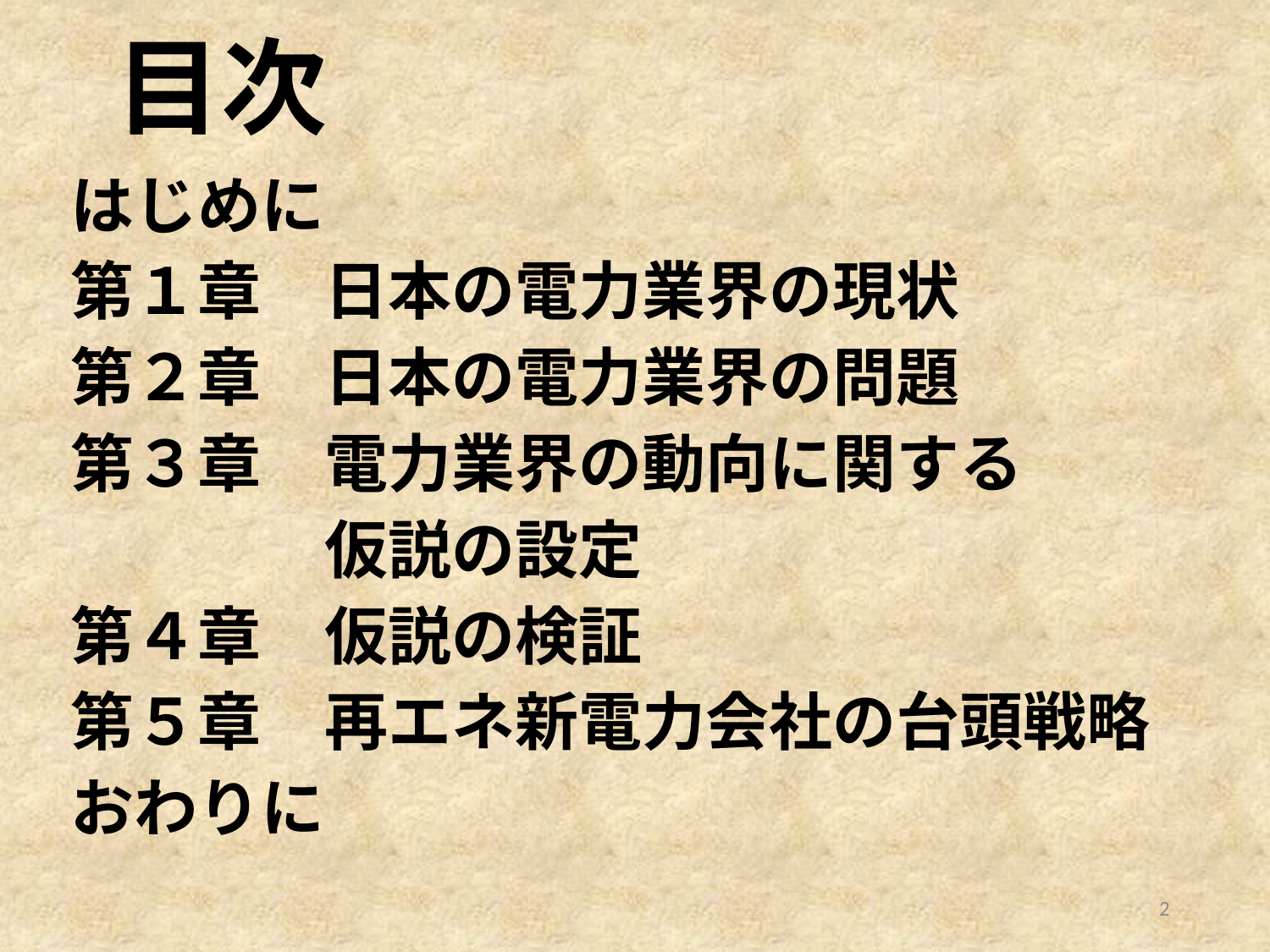

# 目次
はじめに
第１章　日本の電力業界の現状
第２章　日本の電力業界の問題
第３章	電力業界の動向に関する
		仮説の設定
第４章　仮説の検証
第５章　再エネ新電力会社の台頭戦略
おわりに
2